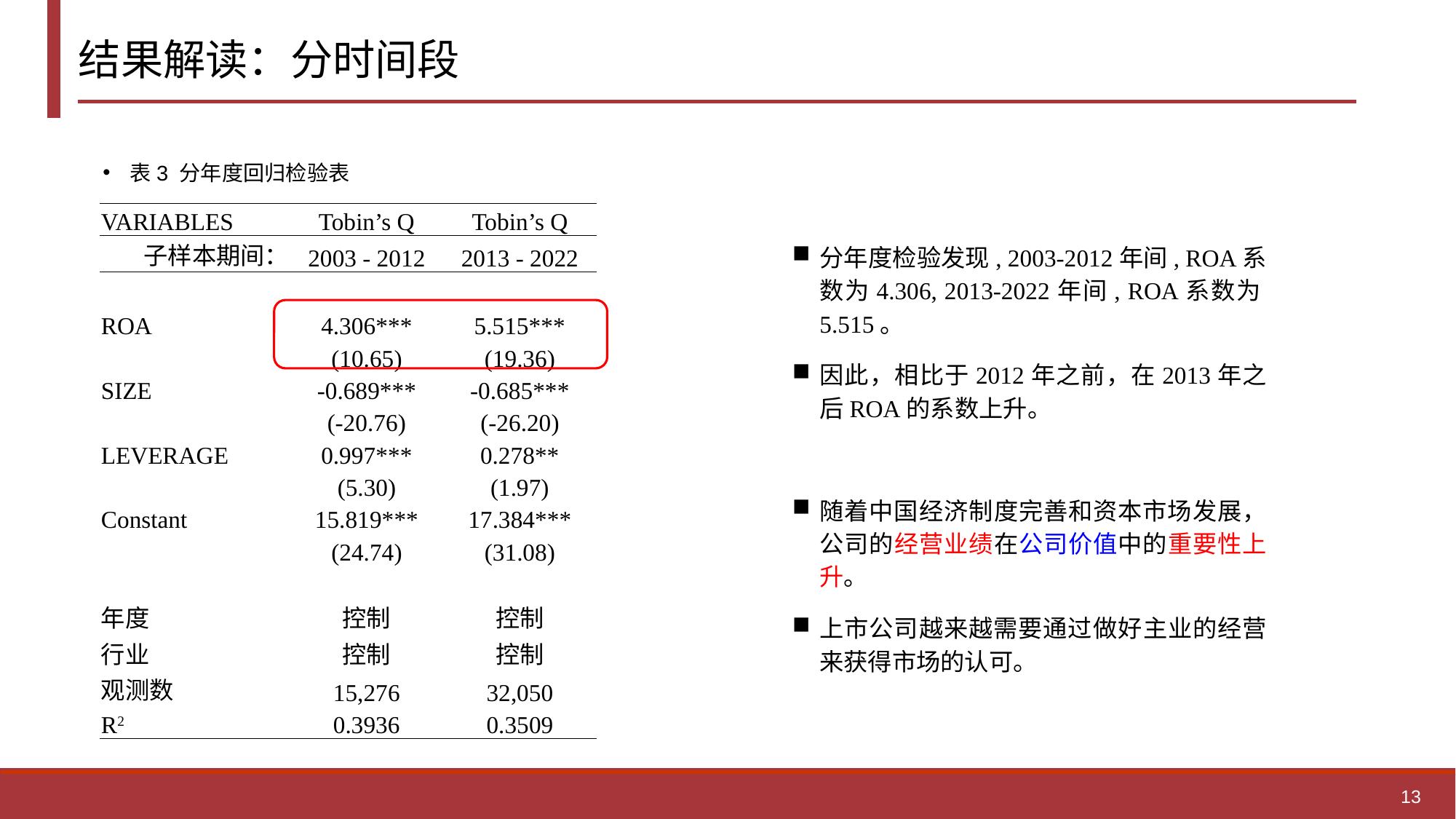

# 结果解读：分时间段
表3 分年度回归检验表

分年度检验发现, 2003-2012年间, ROA系数为4.306, 2013-2022年间, ROA系数为5.515。
因此，相比于2012年之前，在2013年之后ROA的系数上升。

随着中国经济制度完善和资本市场发展，公司的经营业绩在公司价值中的重要性上升。
上市公司越来越需要通过做好主业的经营来获得市场的认可。
| VARIABLES | Tobin’s Q | Tobin’s Q |
| --- | --- | --- |
| 子样本期间： | 2003 - 2012 | 2013 - 2022 |
|  |  |  |
| ROA | 4.306\*\*\* | 5.515\*\*\* |
|  | (10.65) | (19.36) |
| SIZE | -0.689\*\*\* | -0.685\*\*\* |
|  | (-20.76) | (-26.20) |
| LEVERAGE | 0.997\*\*\* | 0.278\*\* |
|  | (5.30) | (1.97) |
| Constant | 15.819\*\*\* | 17.384\*\*\* |
|  | (24.74) | (31.08) |
|  |  |  |
| 年度 | 控制 | 控制 |
| 行业 | 控制 | 控制 |
| 观测数 | 15,276 | 32,050 |
| R2 | 0.3936 | 0.3509 |

13